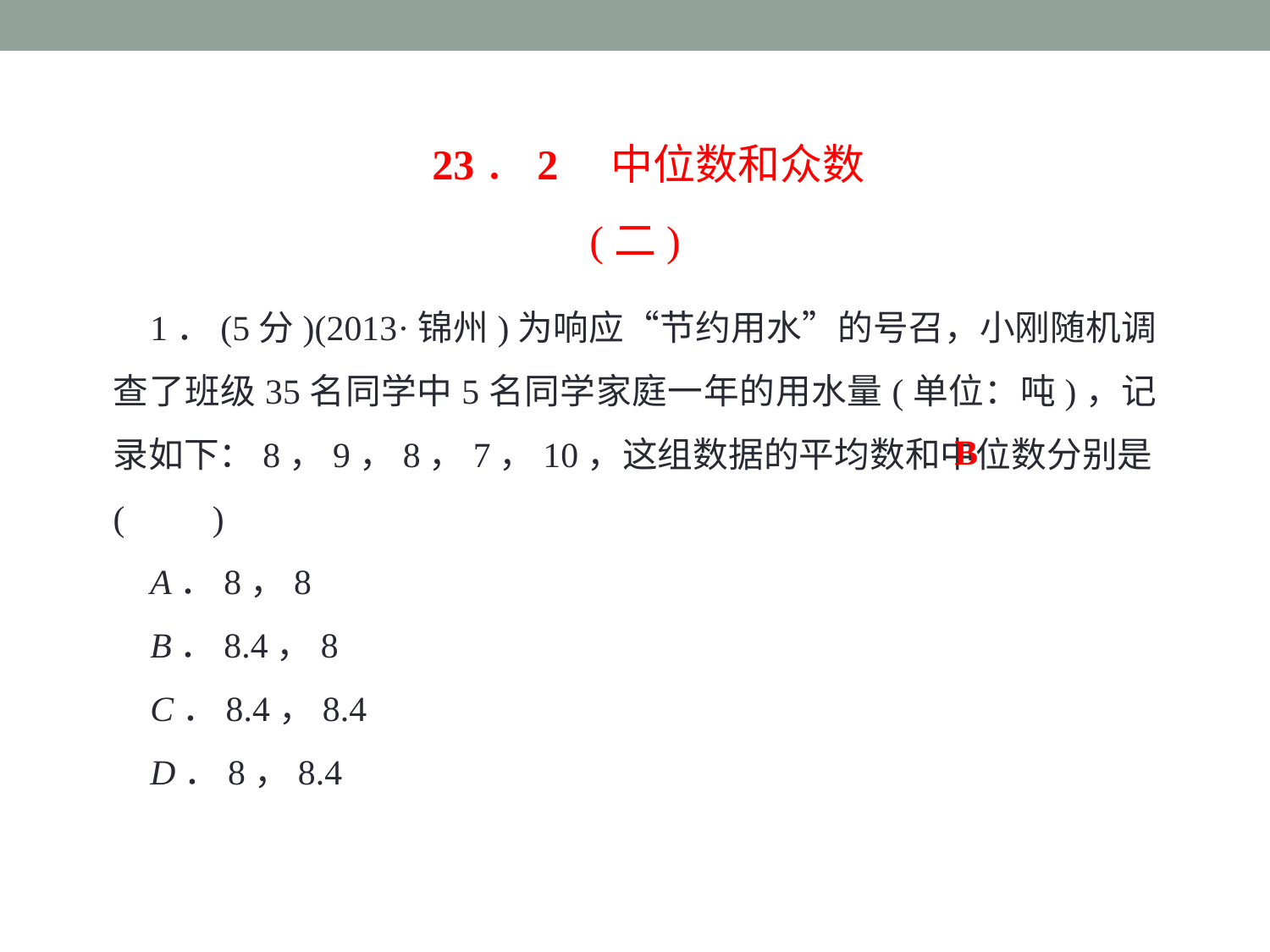

23．2　中位数和众数(二)
1．(5分)(2013·锦州)为响应“节约用水”的号召，小刚随机调查了班级35名同学中5名同学家庭一年的用水量(单位：吨)，记录如下：8，9，8，7，10，这组数据的平均数和中位数分别是(　　)
A．8，8
B．8.4，8
C．8.4，8.4
D．8，8.4

B